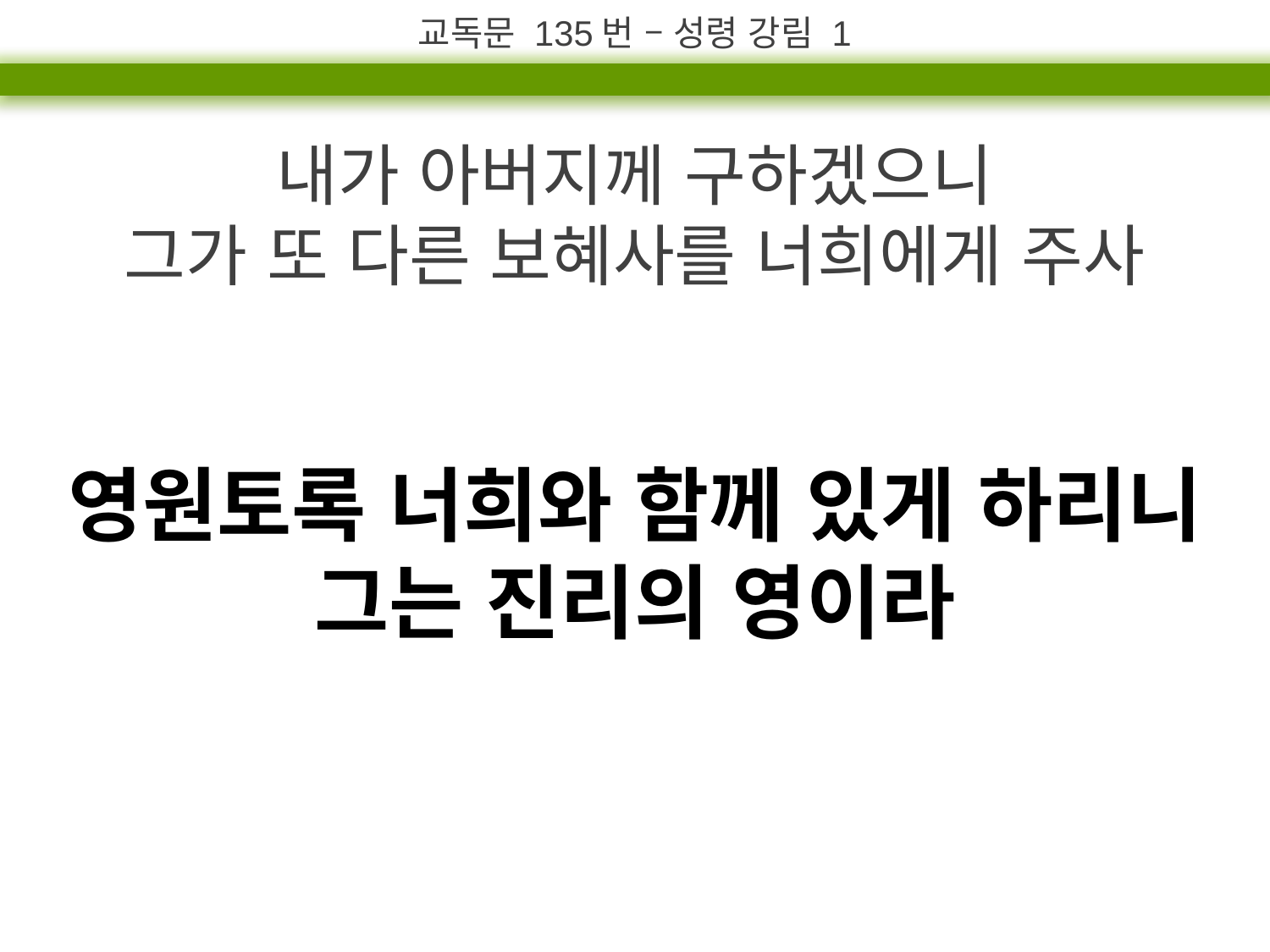

교독문 135번 – 성령 강림 1

내가 아버지께 구하겠으니
그가 또 다른 보혜사를 너희에게 주사
영원토록 너희와 함께 있게 하리니 그는 진리의 영이라